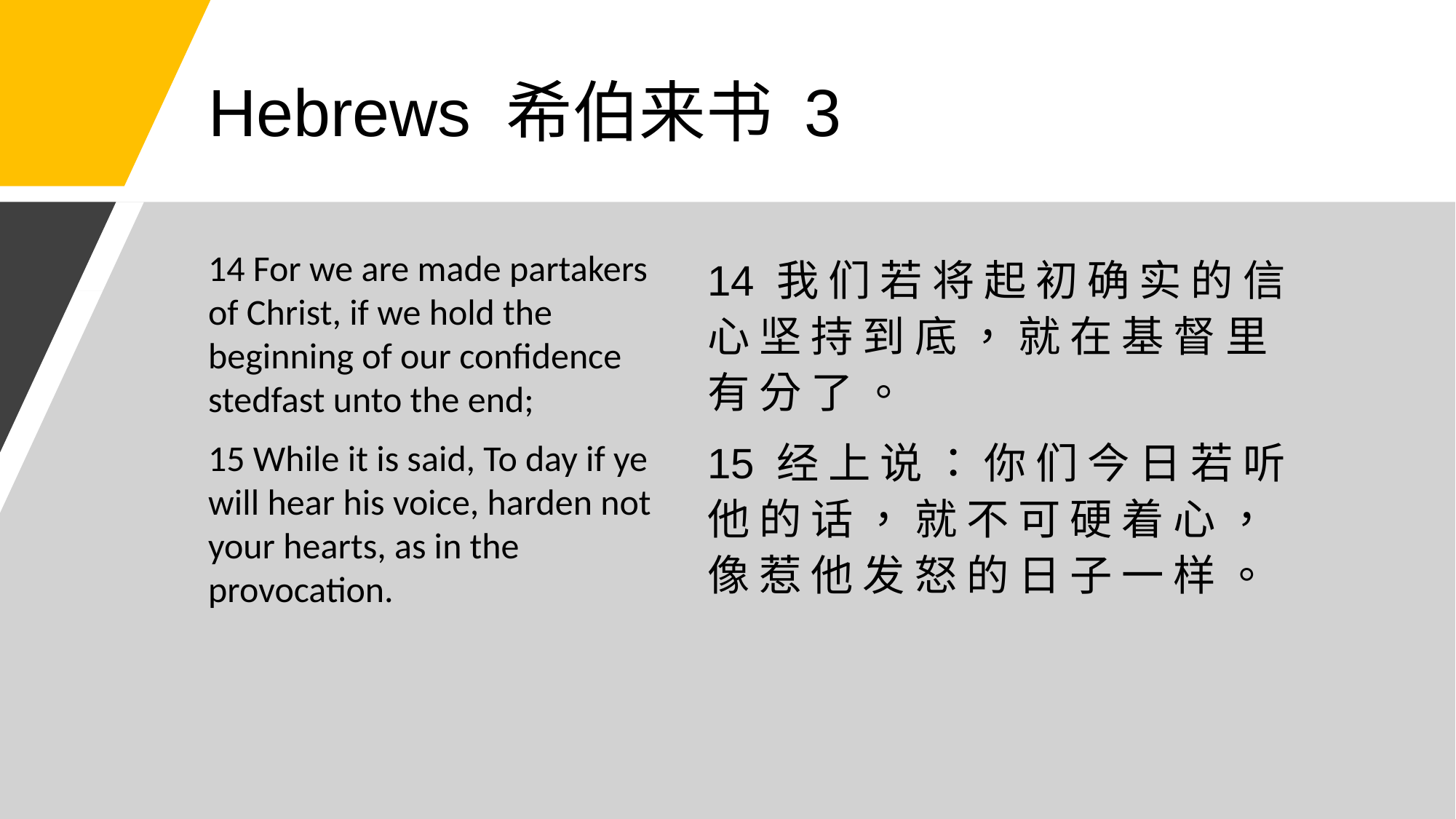

# Hebrews 希伯来书 3

14 For we are made partakers of Christ, if we hold the beginning of our confidence stedfast unto the end;
15 While it is said, To day if ye will hear his voice, harden not your hearts, as in the provocation.
14 我 们 若 将 起 初 确 实 的 信 心 坚 持 到 底 ， 就 在 基 督 里 有 分 了 。
15 经 上 说 ： 你 们 今 日 若 听 他 的 话 ， 就 不 可 硬 着 心 ， 像 惹 他 发 怒 的 日 子 一 样 。